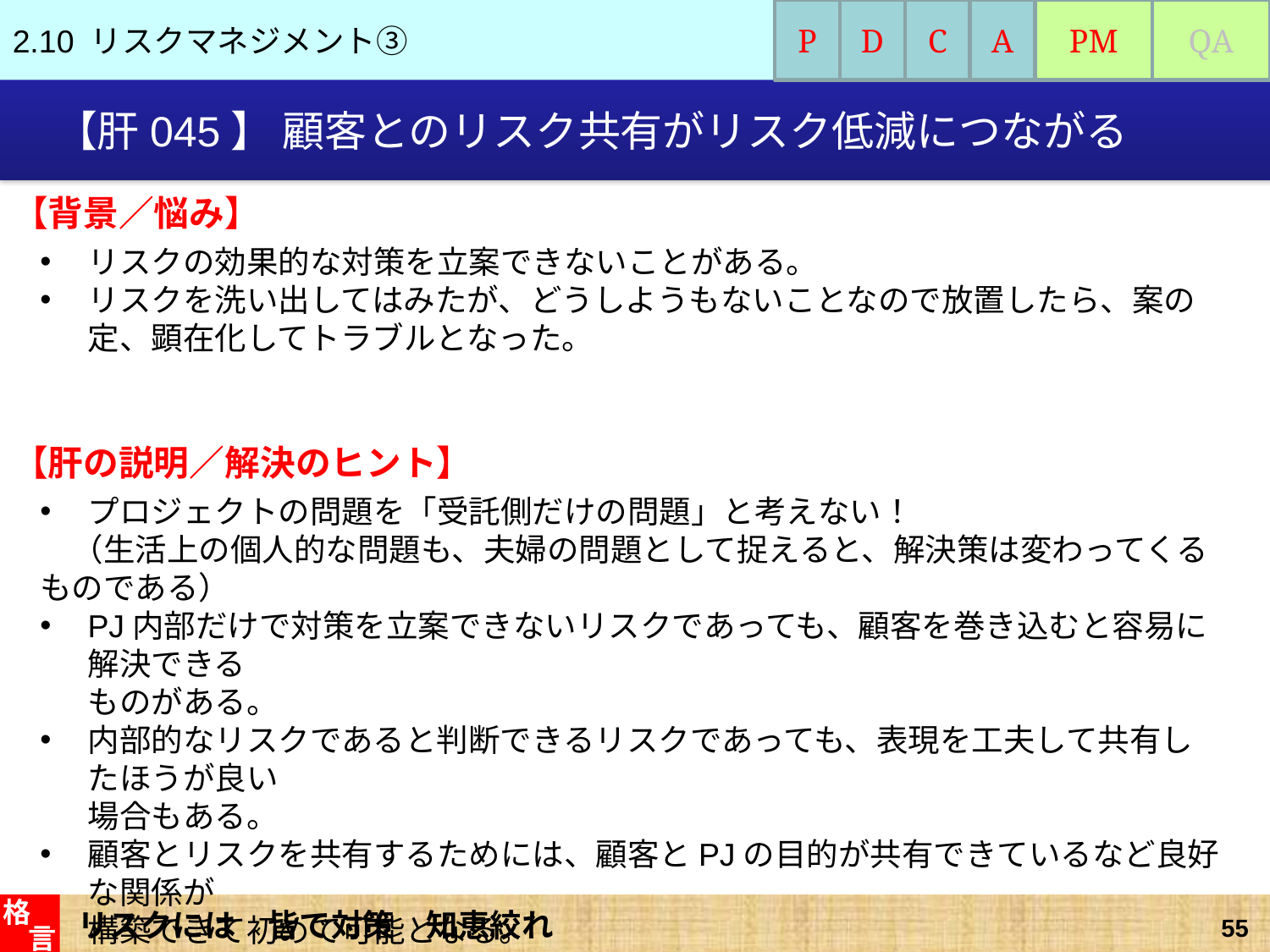

2.10 リスクマネジメント③
P
D
C
A
PM
QA
# 【肝045】 顧客とのリスク共有がリスク低減につながる
【背景／悩み】
リスクの効果的な対策を立案できないことがある。
リスクを洗い出してはみたが、どうしようもないことなので放置したら、案の定、顕在化してトラブルとなった。
【肝の説明／解決のヒント】
プロジェクトの問題を「受託側だけの問題」と考えない！
　（生活上の個人的な問題も、夫婦の問題として捉えると、解決策は変わってくるものである）
PJ内部だけで対策を立案できないリスクであっても、顧客を巻き込むと容易に解決できる
ものがある。
内部的なリスクであると判断できるリスクであっても、表現を工夫して共有したほうが良い
場合もある。
顧客とリスクを共有するためには、顧客とPJの目的が共有できているなど良好な関係が
構築できて初めて可能となる。
リスクには　皆で対策　知恵絞れ
格
言
55